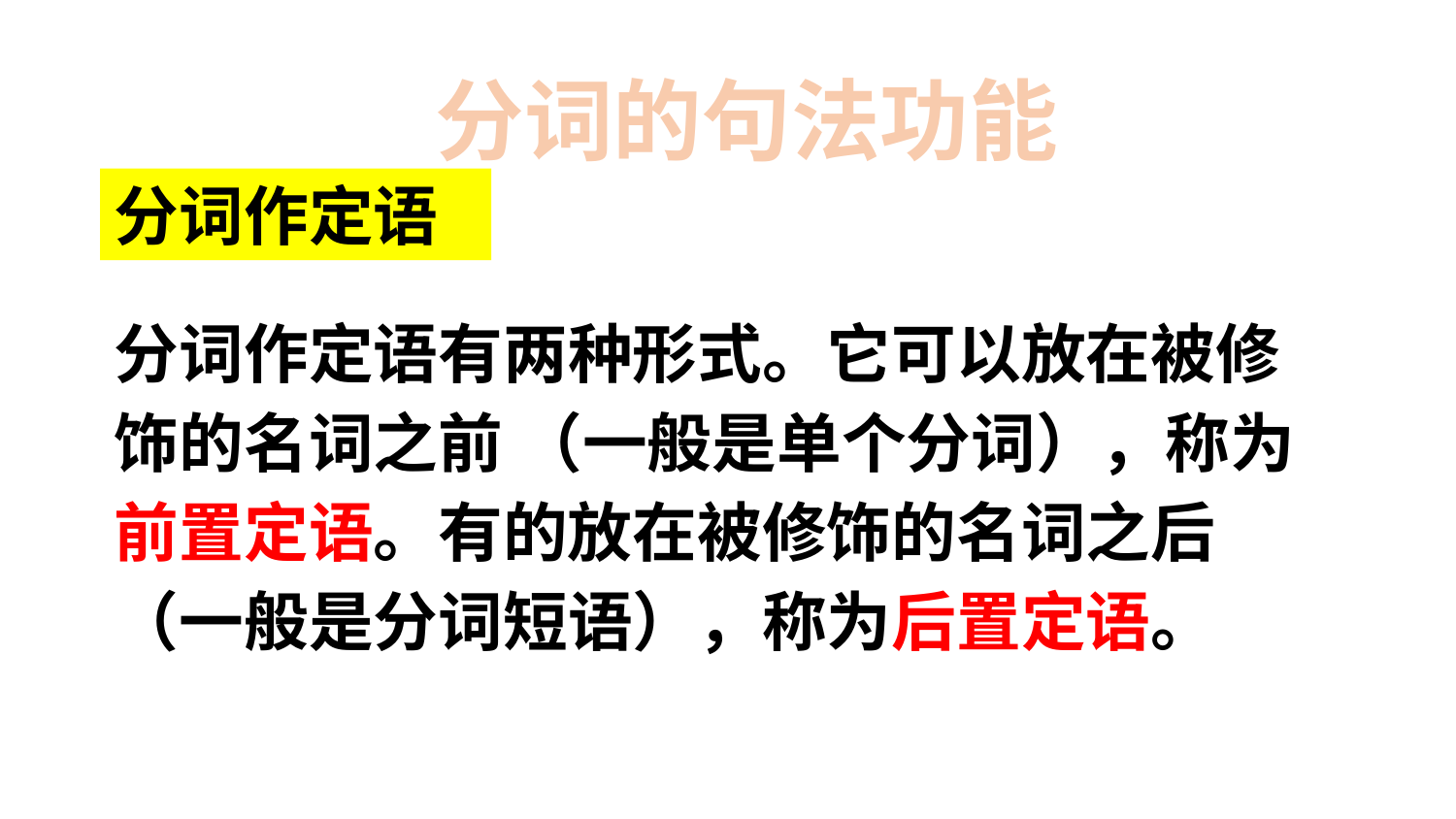

分词的句法功能
分词作定语
分词作定语有两种形式。它可以放在被修饰的名词之前 （一般是单个分词），称为前置定语。有的放在被修饰的名词之后（一般是分词短语），称为后置定语。